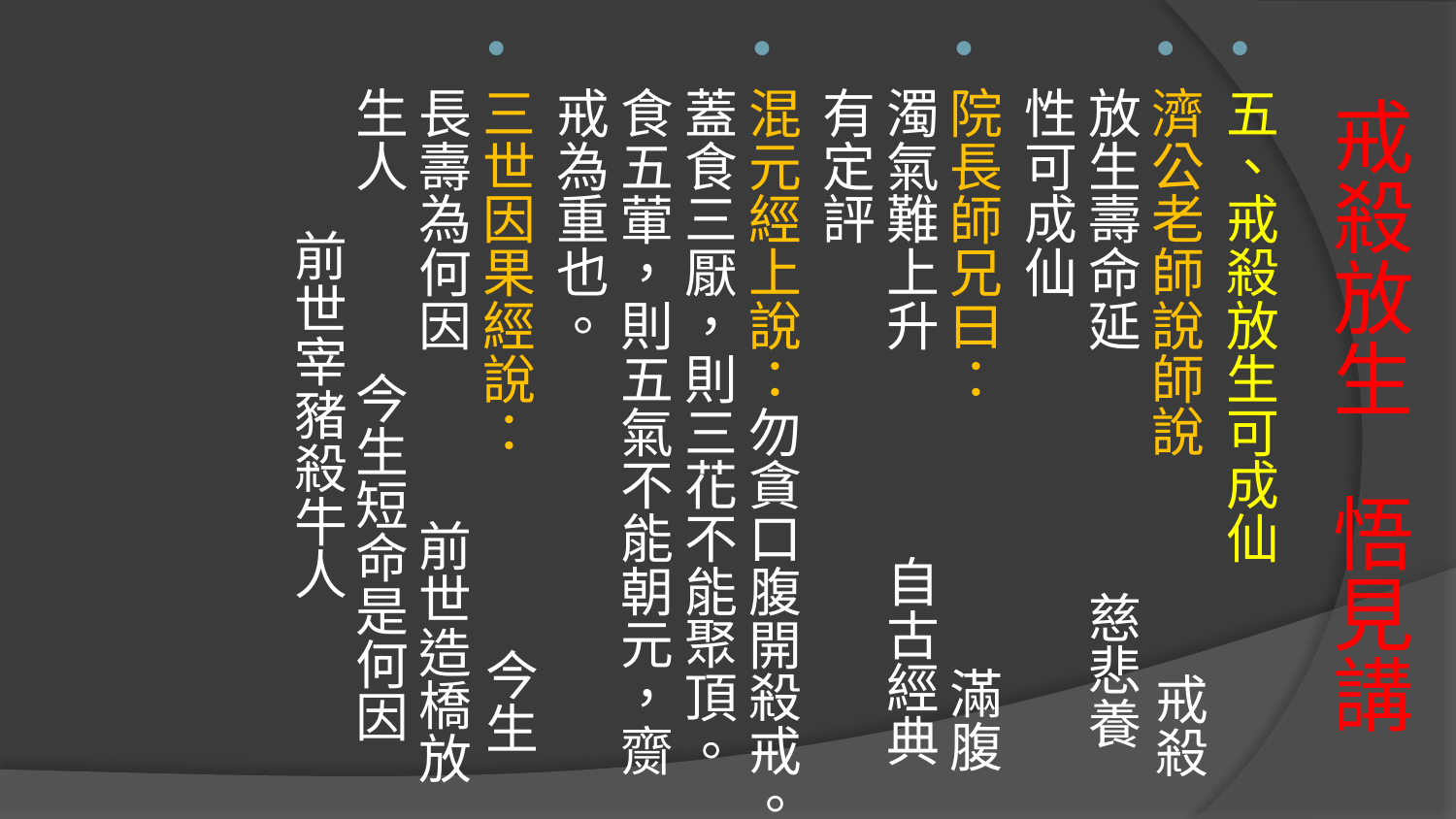

五、戒殺放生可成仙
濟公老師說師說                  戒殺放生壽命延                    慈悲養性可成仙
院長師兄曰：                      滿腹濁氣難上升                 自古經典有定評
混元經上說：勿貪口腹開殺戒。蓋食三厭，則三花不能聚頂。食五葷，則五氣不能朝元，齌戒為重也。
三世因果經說：                今生長壽為何因              前世造橋放生人               今生短命是何因                前世宰豬殺牛人

# 戒殺放生    悟見講